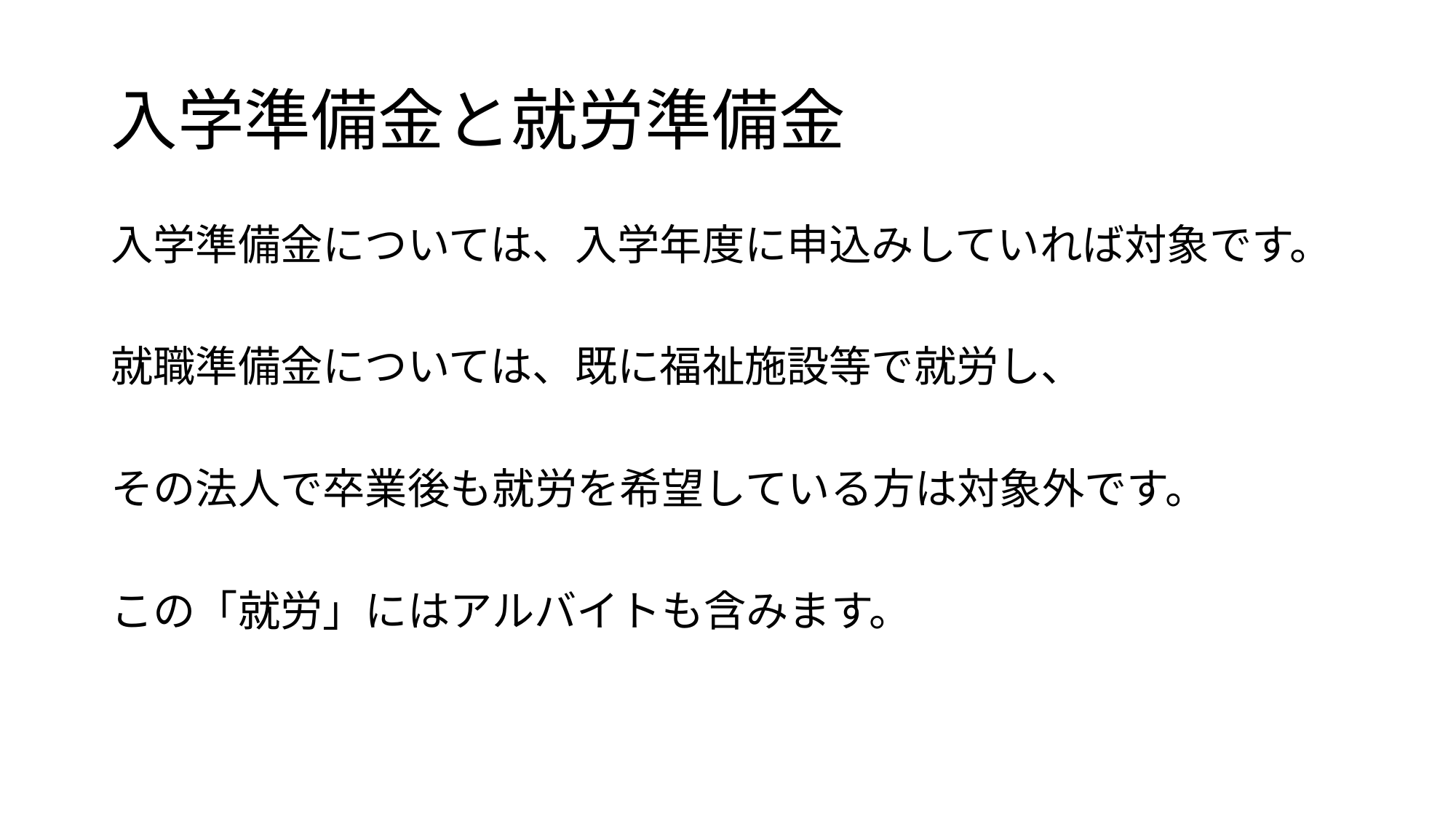

# 入学準備金と就労準備金
入学準備金については、入学年度に申込みしていれば対象です。

就職準備金については、既に福祉施設等で就労し、

その法人で卒業後も就労を希望している方は対象外です。

この「就労」にはアルバイトも含みます。